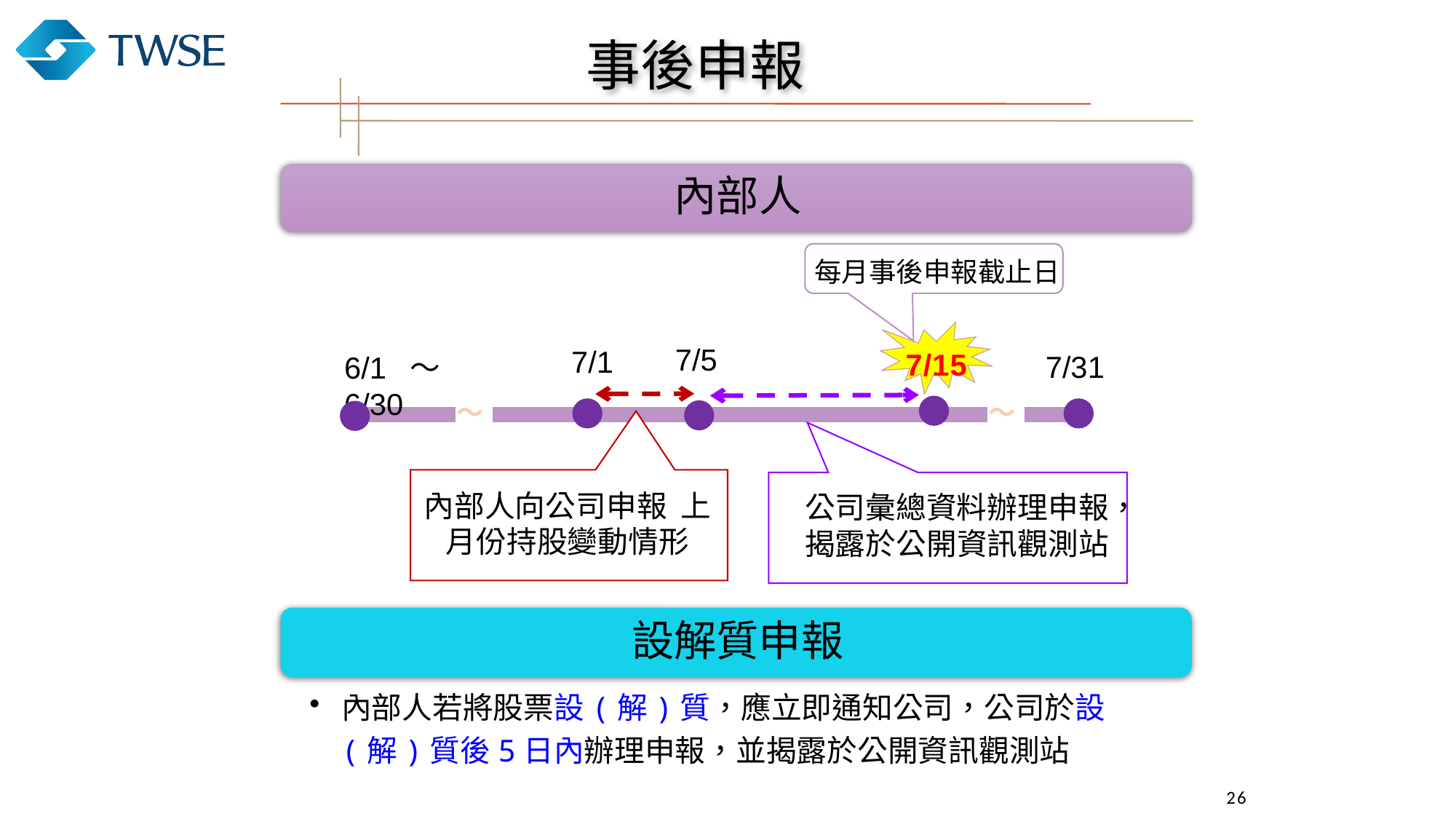

事後申報
內部人
設解質申報
內部人若將股票設(解)質，應立即通知公司，公司於設(解)質後5日內辦理申報，並揭露於公開資訊觀測站

每月事後申報截止日

7/5
7/1
7/15
7/31
6/1  ～  6/30
～
～

內部人向公司申報  上月份持股變動情形

公司彙總資料辦理申報，揭露於公開資訊觀測站

26